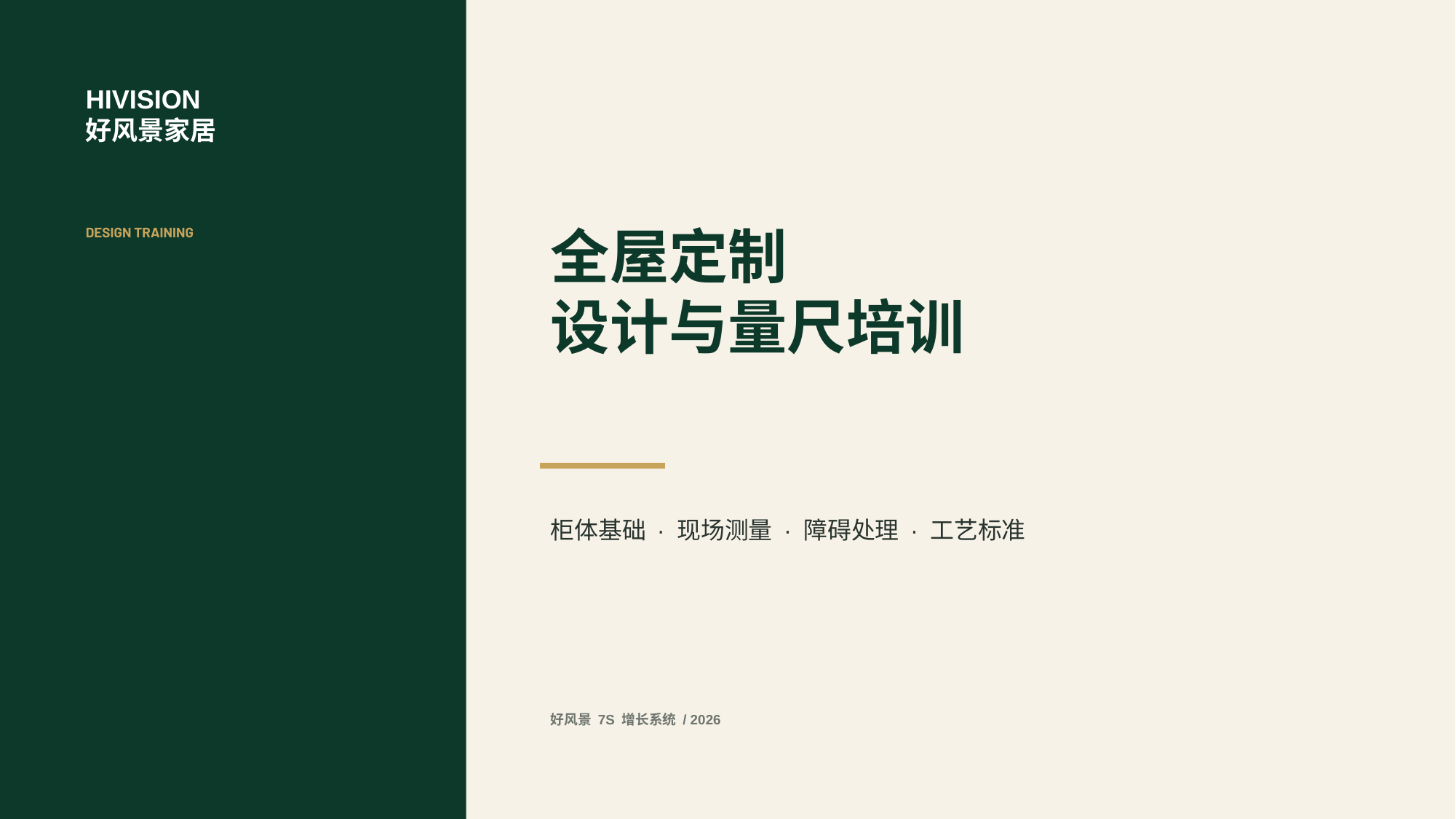

HIVISION
好风景家居
全屋定制
设计与量尺培训
DESIGN TRAINING
#

柜体基础 · 现场测量 · 障碍处理 · 工艺标准
好风景 7S 增长系统 / 2026